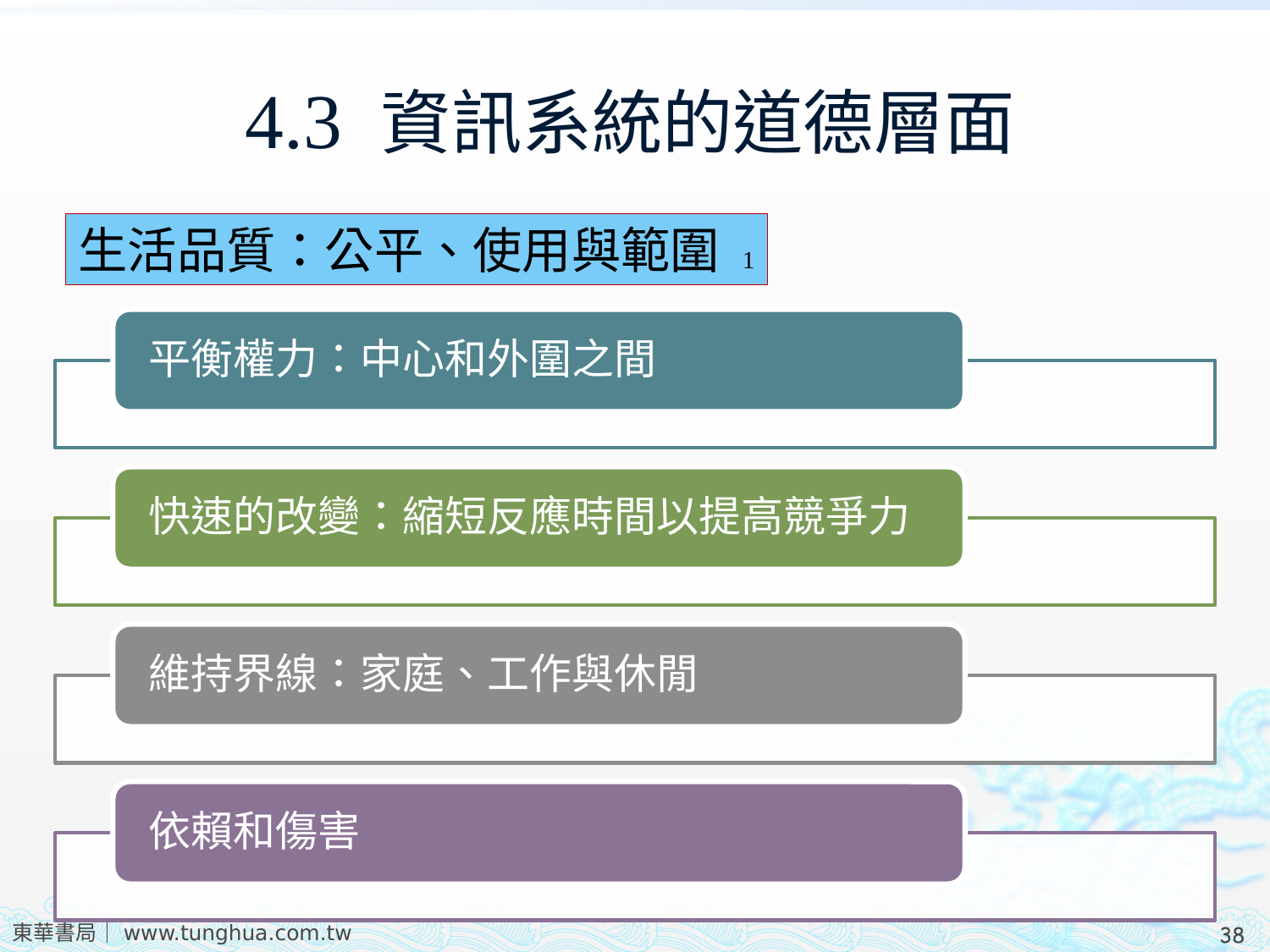

# 4.3 資訊系統的道德層面
生活品質：公平、使用與範圍 1
平衡權力：中心和外圍之間
快速的改變：縮短反應時間以提高競爭力
維持界線：家庭、工作與休閒
依賴和傷害